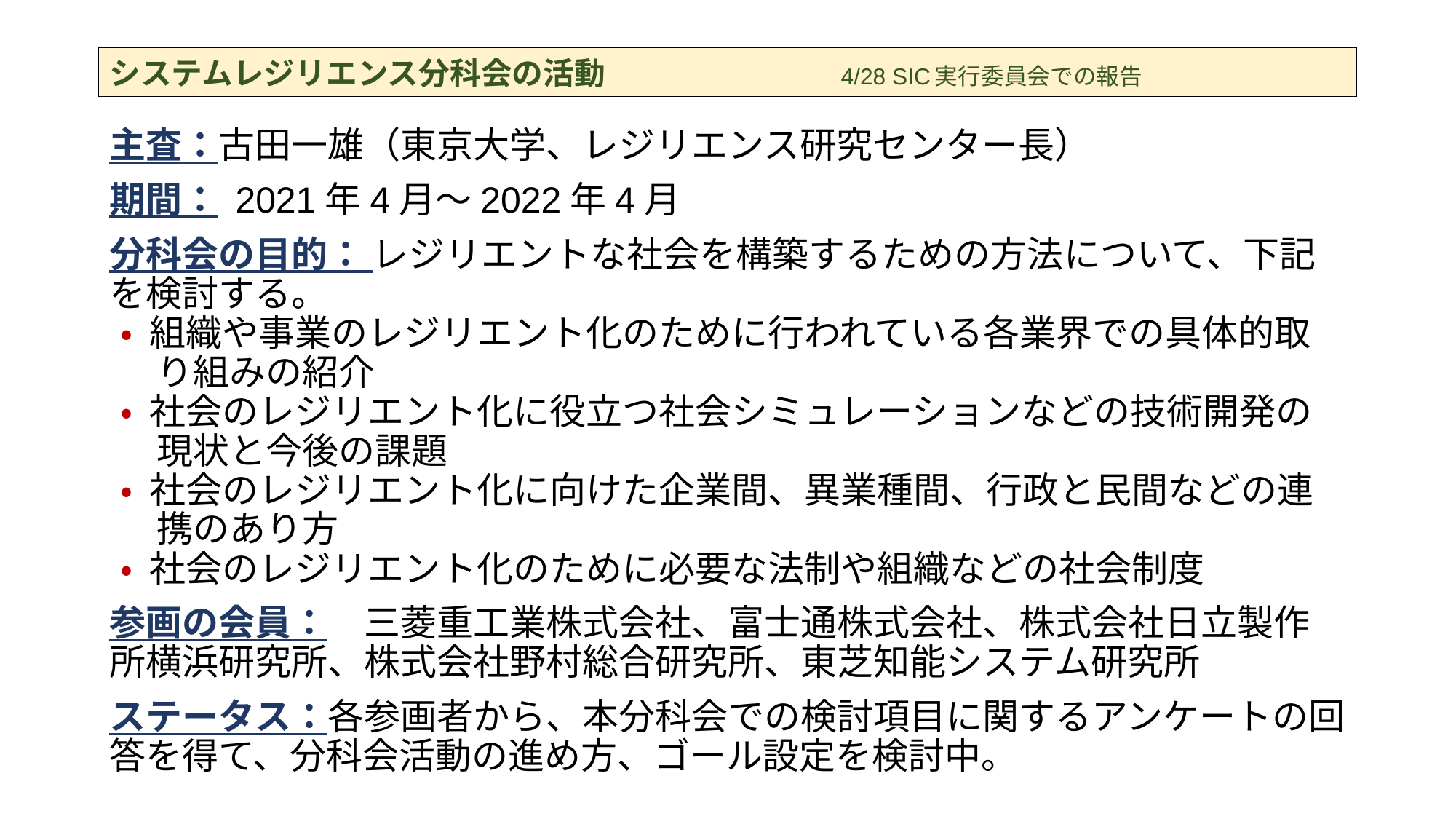

# システムレジリエンス分科会の活動　　　　　　　　　　4/28 SIC実行委員会での報告
主査：古田一雄（東京大学、レジリエンス研究センター長）
期間： 2021年4月～2022年4月
分科会の目的： レジリエントな社会を構築するための方法について、下記を検討する。
• 組織や事業のレジリエント化のために行われている各業界での具体的取
　り組みの紹介
• 社会のレジリエント化に役立つ社会シミュレーションなどの技術開発の
　現状と今後の課題
• 社会のレジリエント化に向けた企業間、異業種間、行政と民間などの連
　携のあり方
• 社会のレジリエント化のために必要な法制や組織などの社会制度
参画の会員：　三菱重工業株式会社、富士通株式会社、株式会社日立製作所横浜研究所、株式会社野村総合研究所、東芝知能システム研究所
ステータス：各参画者から、本分科会での検討項目に関するアンケートの回答を得て、分科会活動の進め方、ゴール設定を検討中。